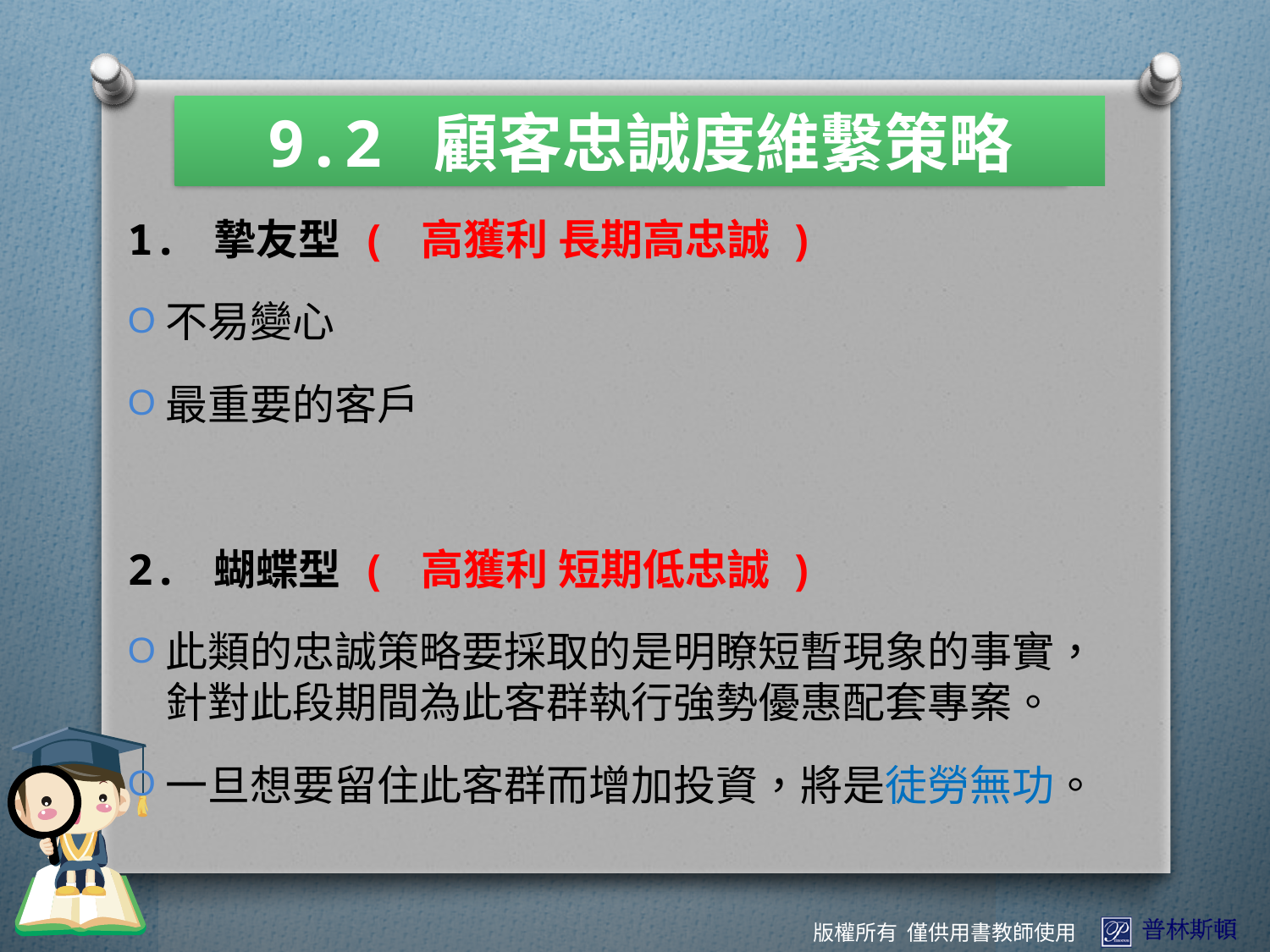

9.2 顧客忠誠度維繫策略
1. 摯友型 ( 高獲利 長期高忠誠 )
不易變心
最重要的客戶

2. 蝴蝶型 ( 高獲利 短期低忠誠 )
此類的忠誠策略要採取的是明瞭短暫現象的事實，針對此段期間為此客群執行強勢優惠配套專案。
一旦想要留住此客群而增加投資，將是徒勞無功。